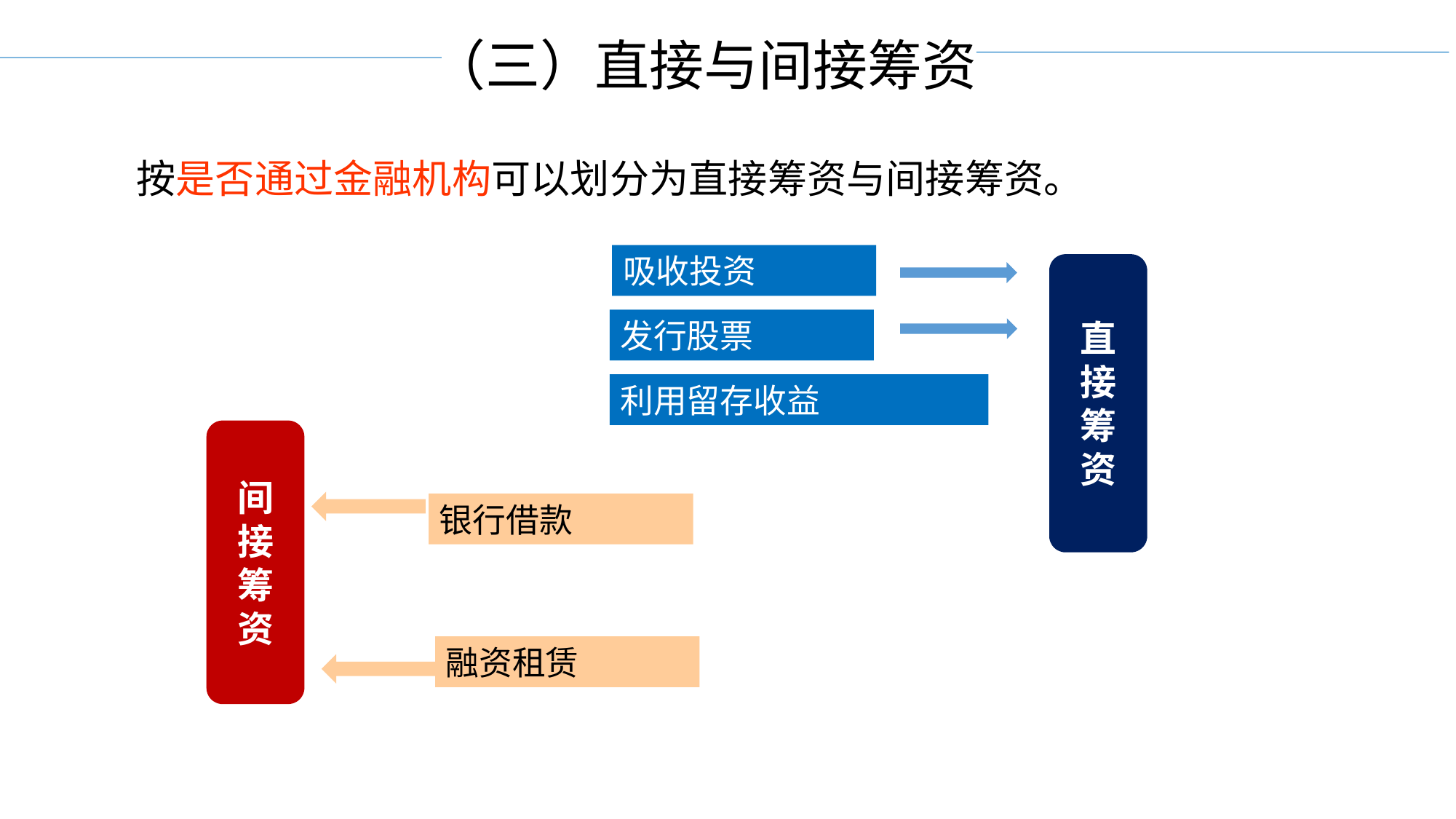

（三）直接与间接筹资

按是否通过金融机构可以划分为直接筹资与间接筹资。
吸收投资
直接筹资

发行股票

利用留存收益
间接筹资

银行借款
融资租赁